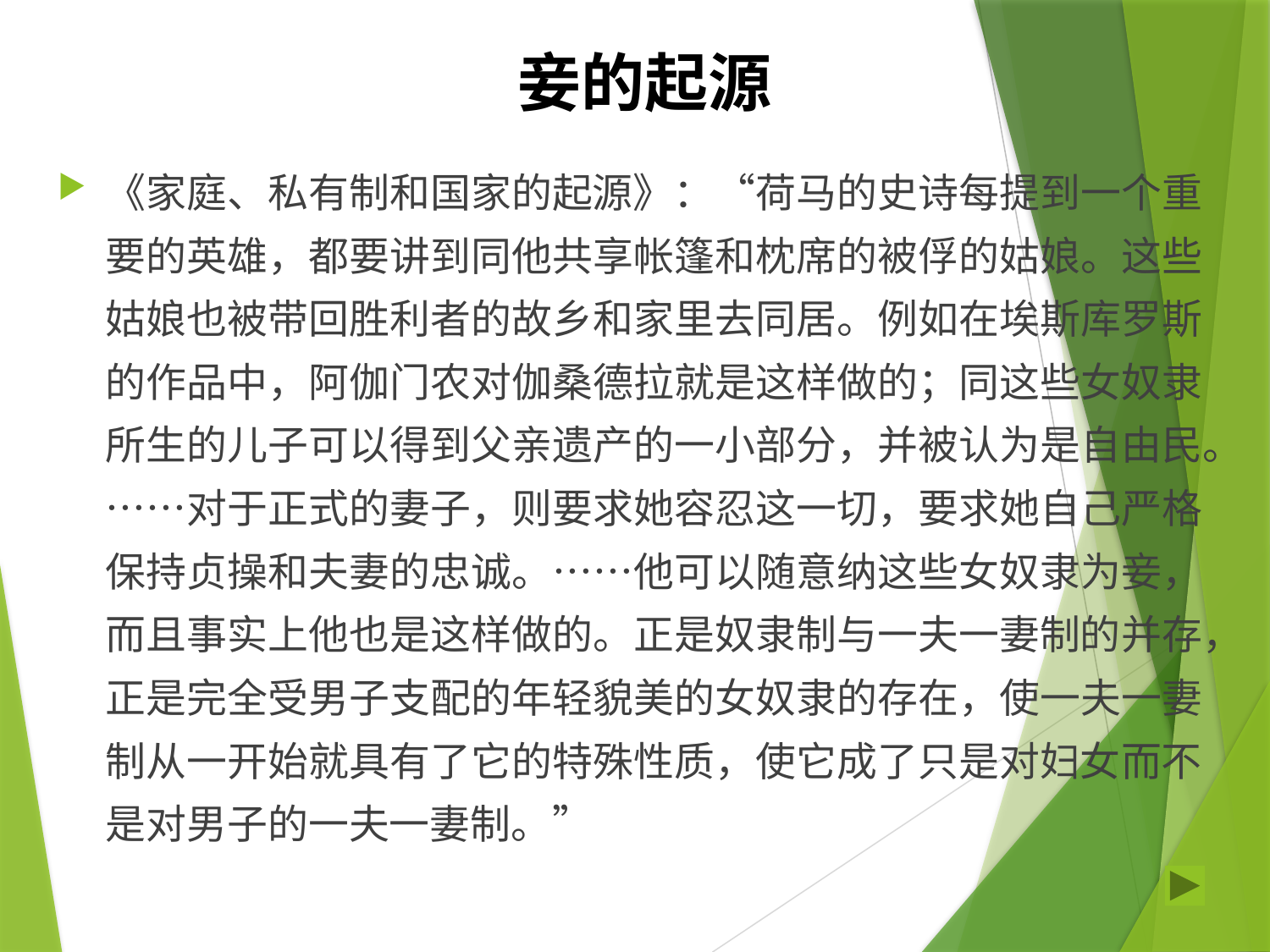

妾的起源
《家庭、私有制和国家的起源》：“荷马的史诗每提到一个重要的英雄，都要讲到同他共享帐篷和枕席的被俘的姑娘。这些姑娘也被带回胜利者的故乡和家里去同居。例如在埃斯库罗斯的作品中，阿伽门农对伽桑德拉就是这样做的；同这些女奴隶所生的儿子可以得到父亲遗产的一小部分，并被认为是自由民。……对于正式的妻子，则要求她容忍这一切，要求她自己严格保持贞操和夫妻的忠诚。……他可以随意纳这些女奴隶为妾，而且事实上他也是这样做的。正是奴隶制与一夫一妻制的并存，正是完全受男子支配的年轻貌美的女奴隶的存在，使一夫一妻制从一开始就具有了它的特殊性质，使它成了只是对妇女而不是对男子的一夫一妻制。”